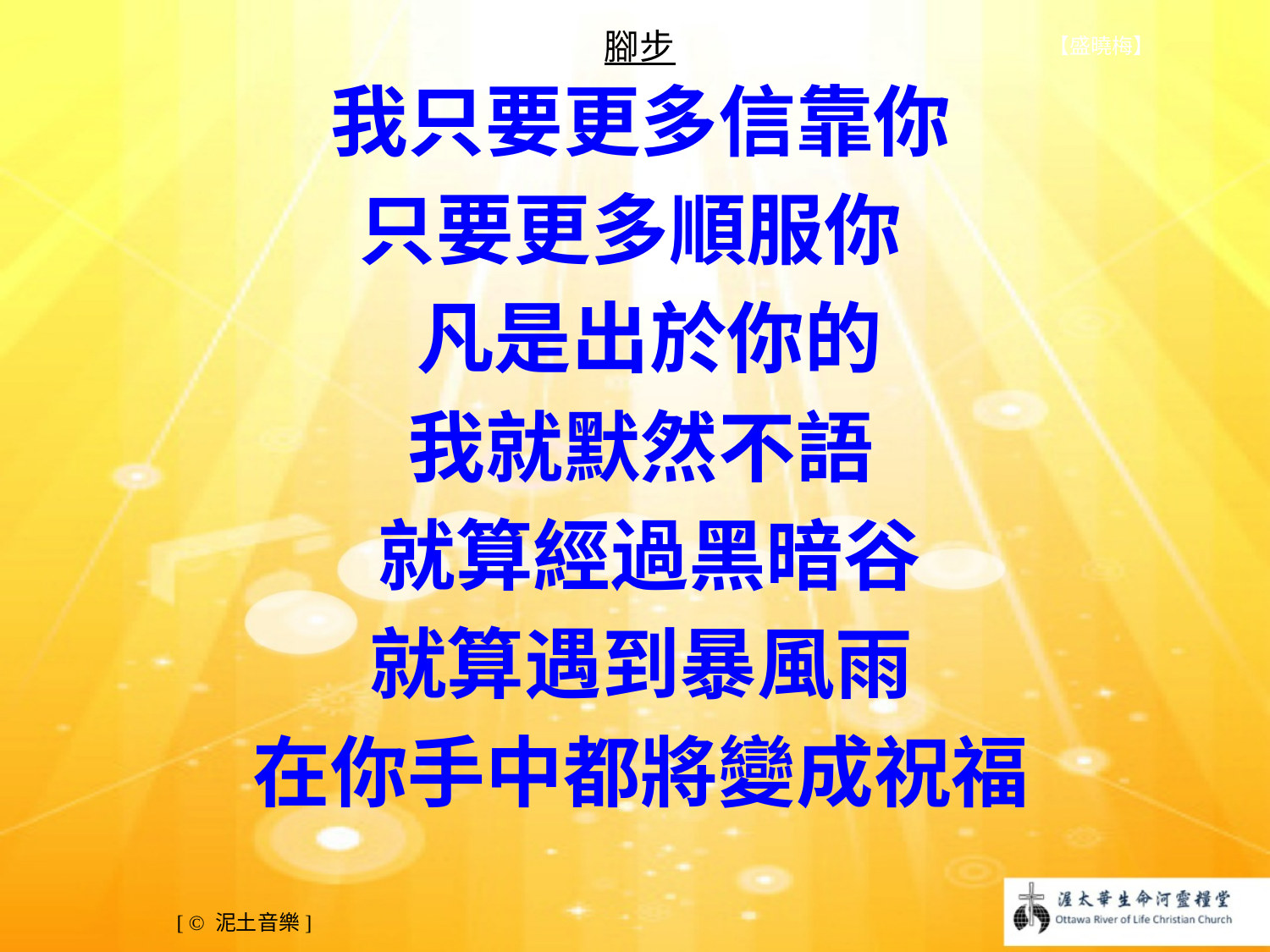

腳步
【盛曉梅】
我只要更多信靠你
只要更多順服你﻿
凡是出於你的
我就默然不語
就算經過黑暗谷
就算遇到暴風雨
在你手中都將變成祝福
[ © 泥土音樂]